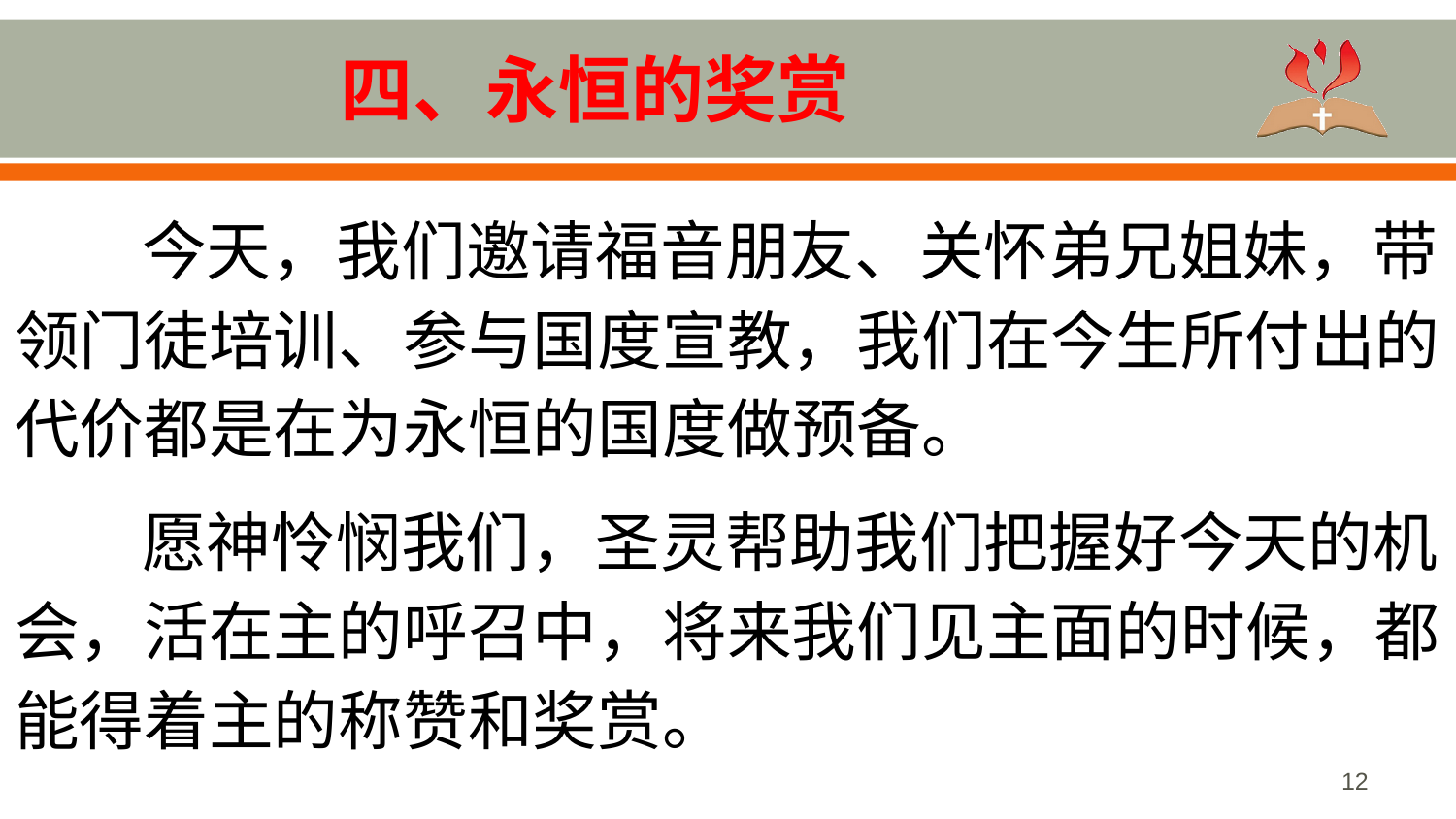

# 四、永恒的奖赏
今天，我们邀请福音朋友、关怀弟兄姐妹，带领门徒培训、参与国度宣教，我们在今生所付出的代价都是在为永恒的国度做预备。
愿神怜悯我们，圣灵帮助我们把握好今天的机会，活在主的呼召中，将来我们见主面的时候，都能得着主的称赞和奖赏。

12